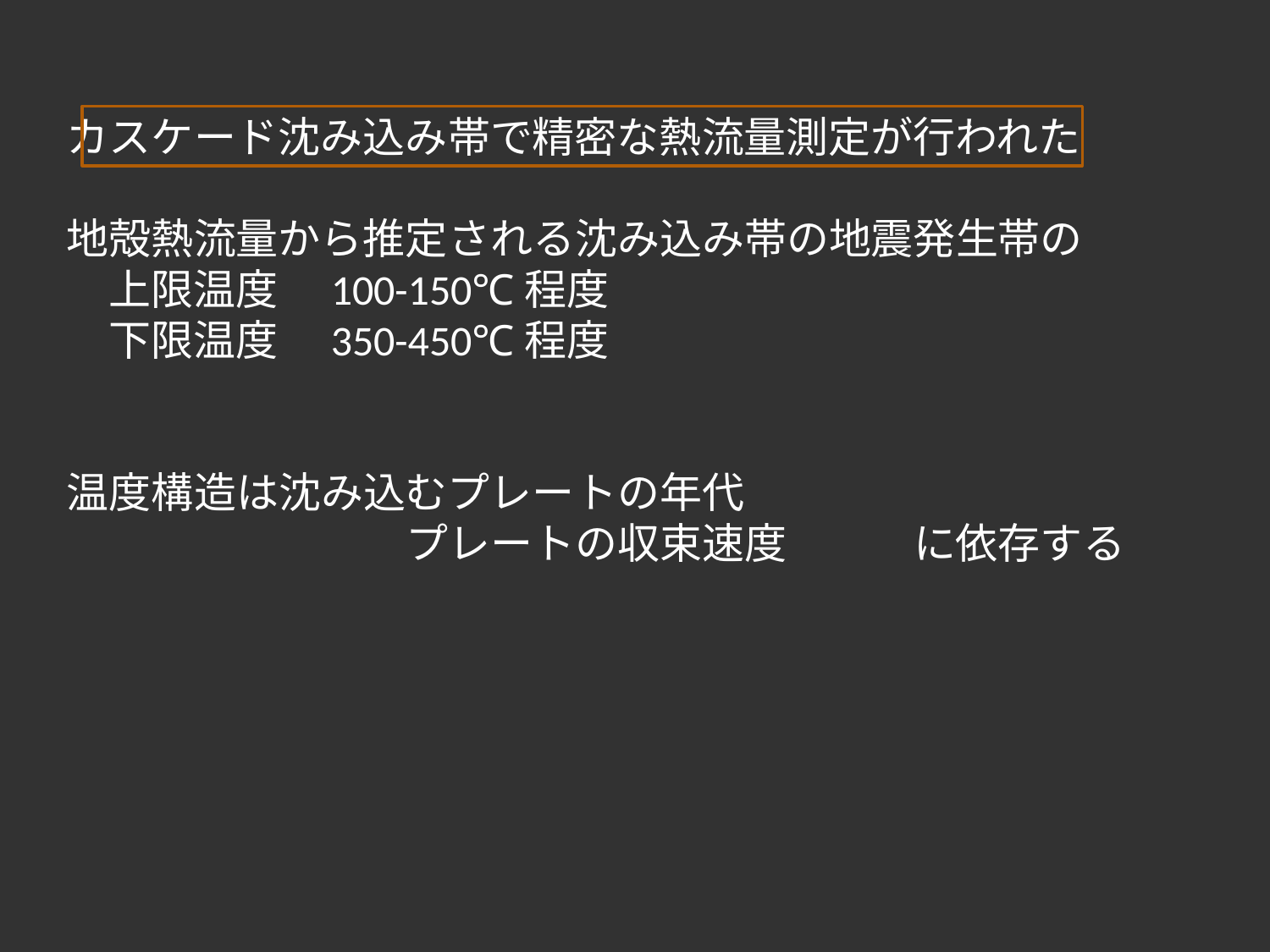

カスケード沈み込み帯で精密な熱流量測定が行われた

地殻熱流量から推定される沈み込み帯の地震発生帯の
　上限温度　100-150℃程度
　下限温度　350-450℃程度

温度構造は沈み込むプレートの年代
　　　　　　　　プレートの収束速度　　　に依存する